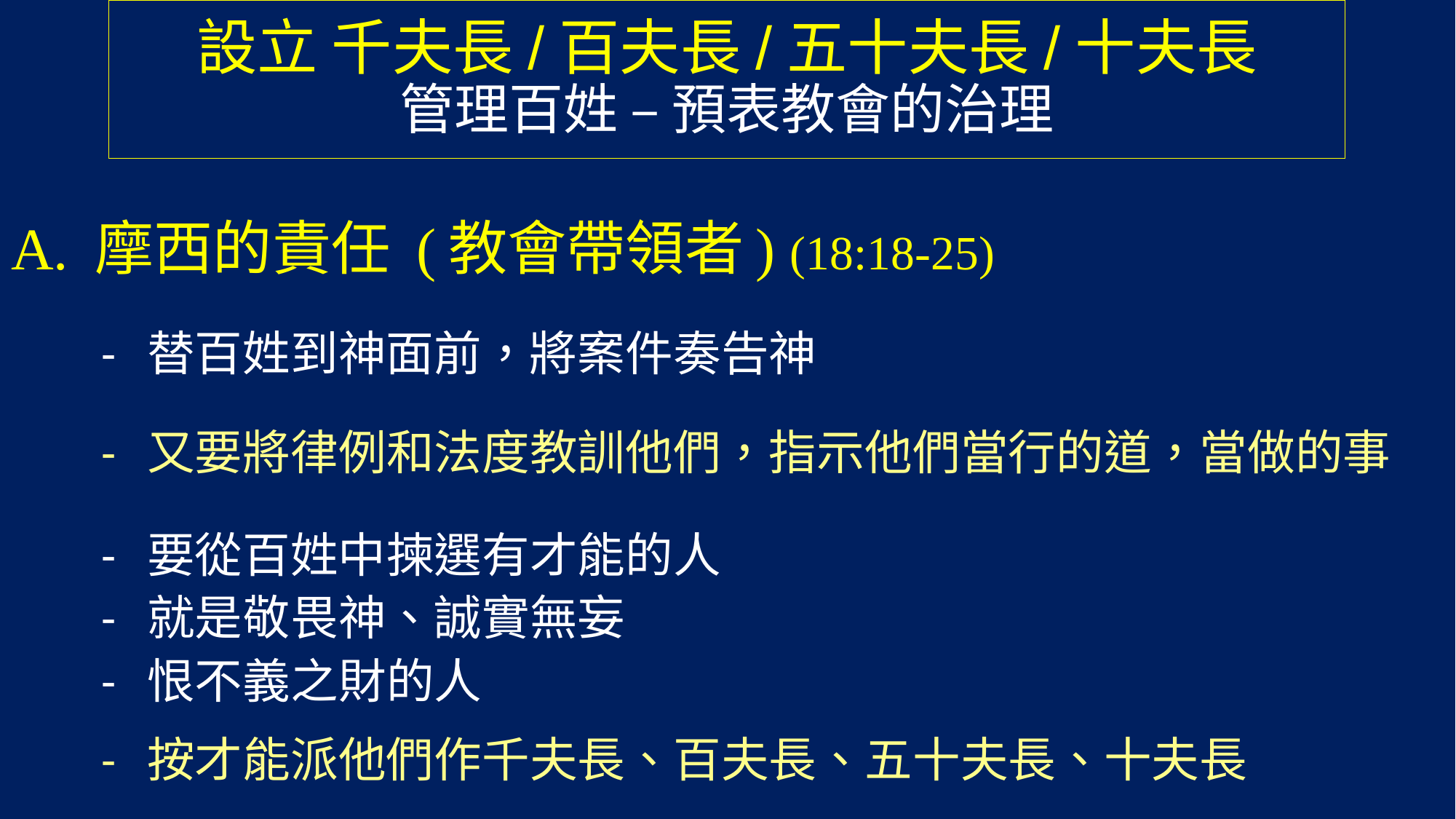

# 設立 千夫長/百夫長/五十夫長/十夫長 管理百姓 – 預表教會的治理
A. 摩西的責任 (教會帶領者) (18:18-25)
 	-  替百姓到神面前，將案件奏告神
	-  又要將律例和法度教訓他們，指示他們當行的道，當做的事

	-  要從百姓中揀選有才能的人
		-  就是敬畏神、誠實無妄
		-  恨不義之財的人
	-  按才能派他們作千夫長、百夫長、五十夫長、十夫長